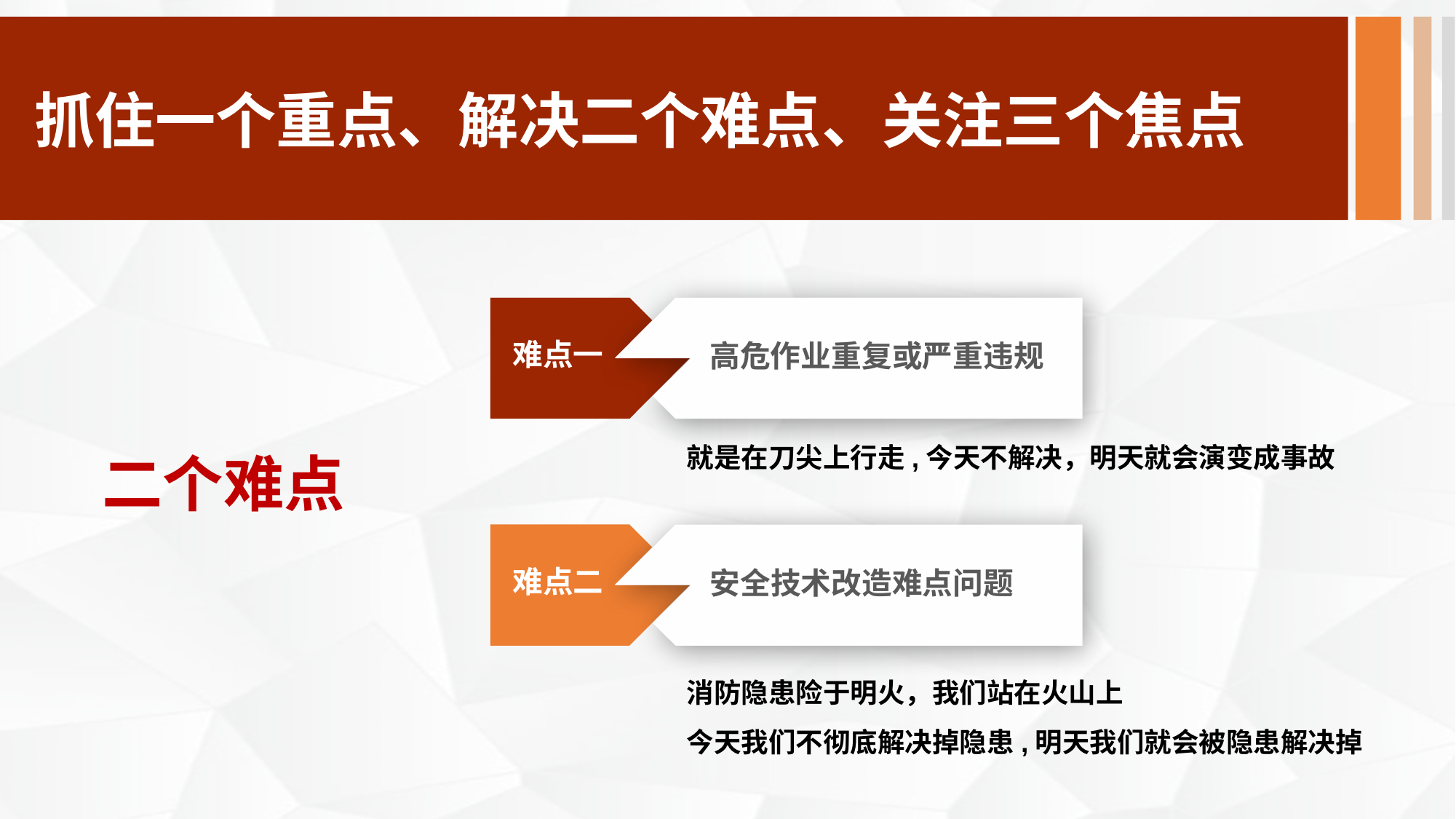

抓住一个重点、解决二个难点、关注三个焦点

高危作业重复或严重违规
难点一
就是在刀尖上行走,今天不解决，明天就会演变成事故
二个难点

安全技术改造难点问题
难点二
消防隐患险于明火，我们站在火山上
今天我们不彻底解决掉隐患,明天我们就会被隐患解决掉